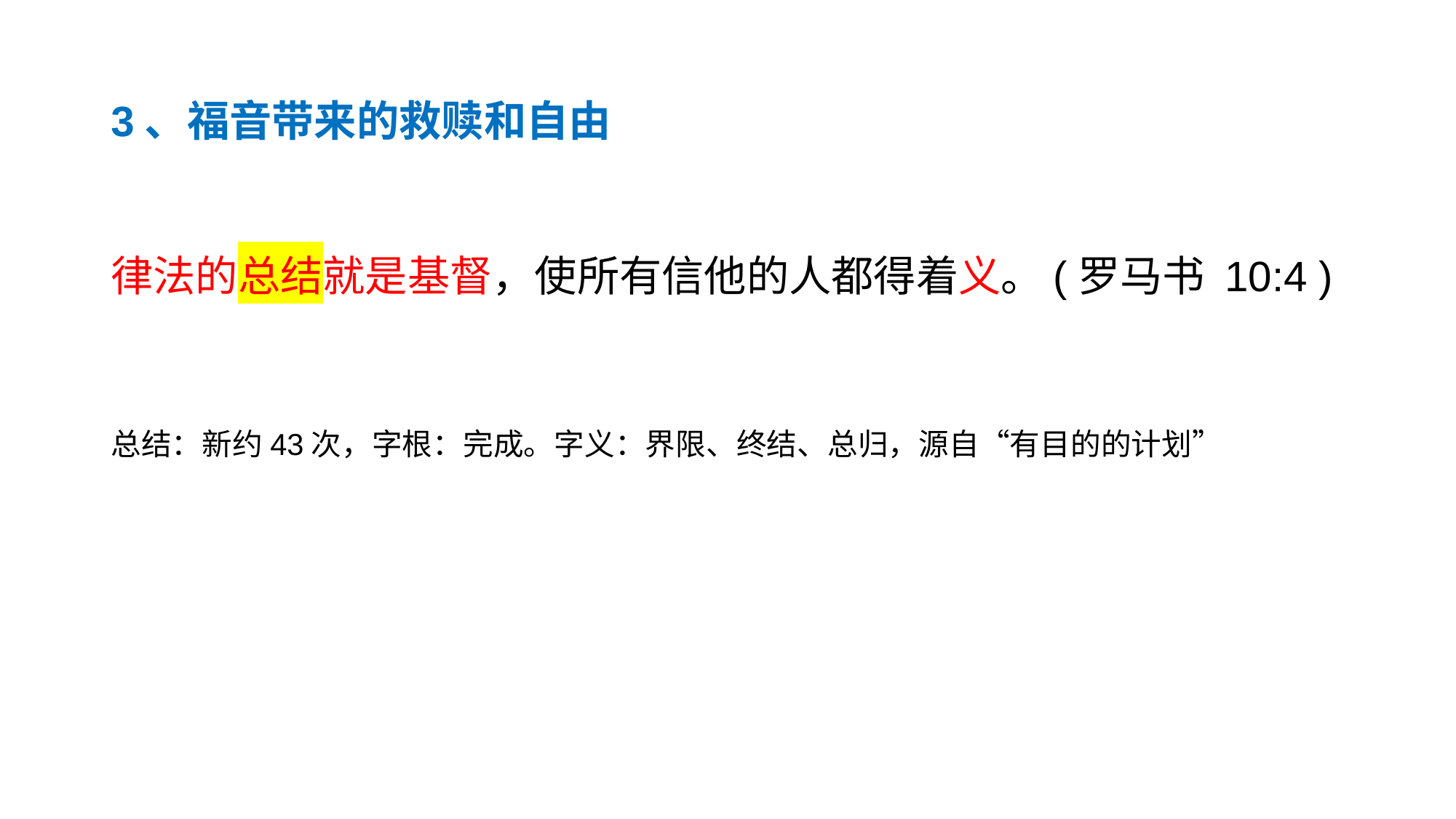

# 3、福音带来的救赎和自由
律法的总结就是基督，使所有信他的人都得着义。(罗马书 10:4 )

总结：新约43次，字根：完成。字义：界限、终结、总归，源自“有目的的计划”